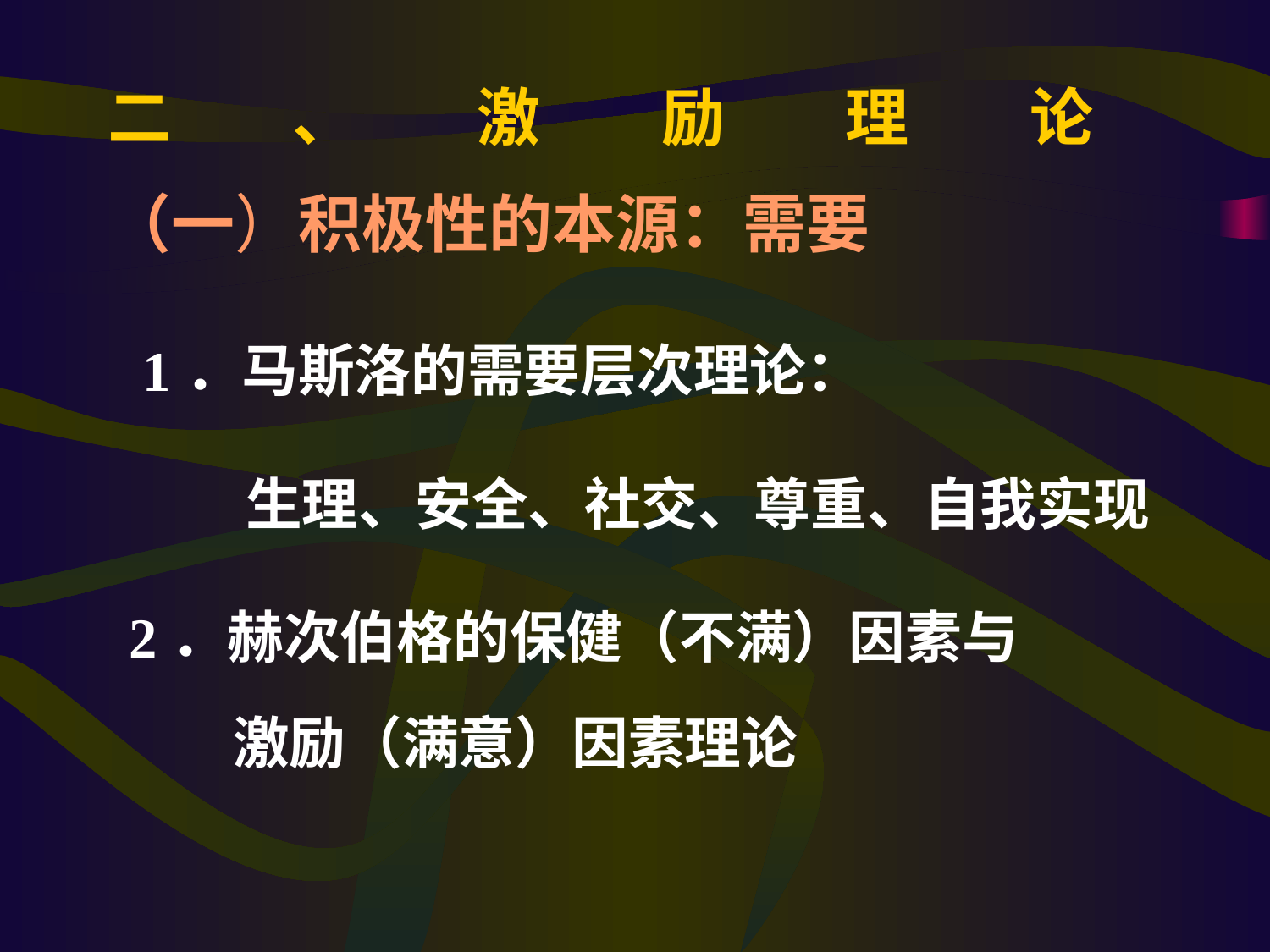

二、激励理论
（一）积极性的本源：需要
 1．马斯洛的需要层次理论：
        生理、安全、社交、尊重、自我实现
2．赫次伯格的保健（不满）因素与
       激励（满意）因素理论
#